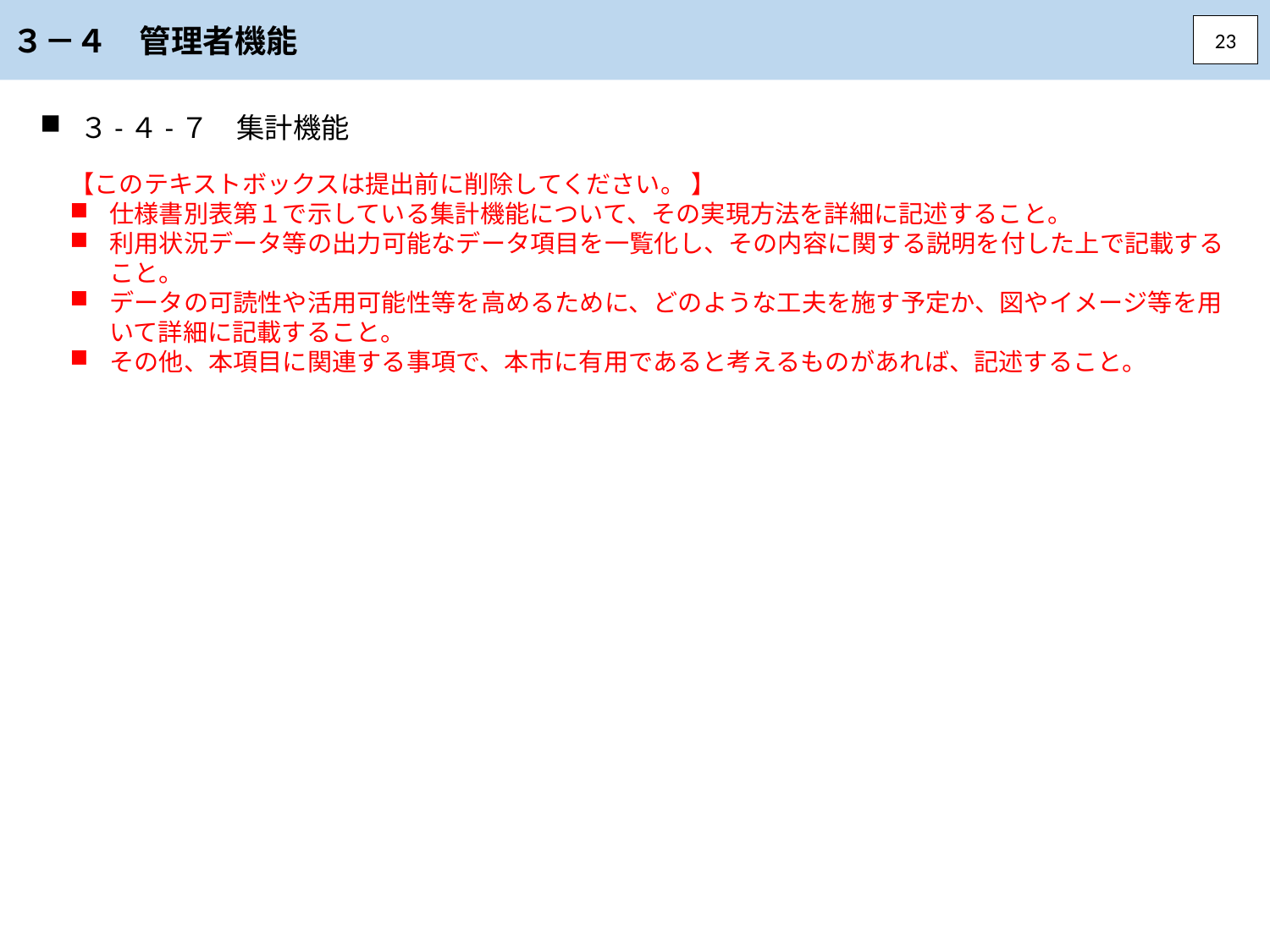

３－４　管理者機能
23
３-４-７　集計機能
【このテキストボックスは提出前に削除してください。 】
仕様書別表第１で示している集計機能について、その実現方法を詳細に記述すること。
利用状況データ等の出力可能なデータ項目を一覧化し、その内容に関する説明を付した上で記載すること。
データの可読性や活用可能性等を高めるために、どのような工夫を施す予定か、図やイメージ等を用いて詳細に記載すること。
その他、本項目に関連する事項で、本市に有用であると考えるものがあれば、記述すること。